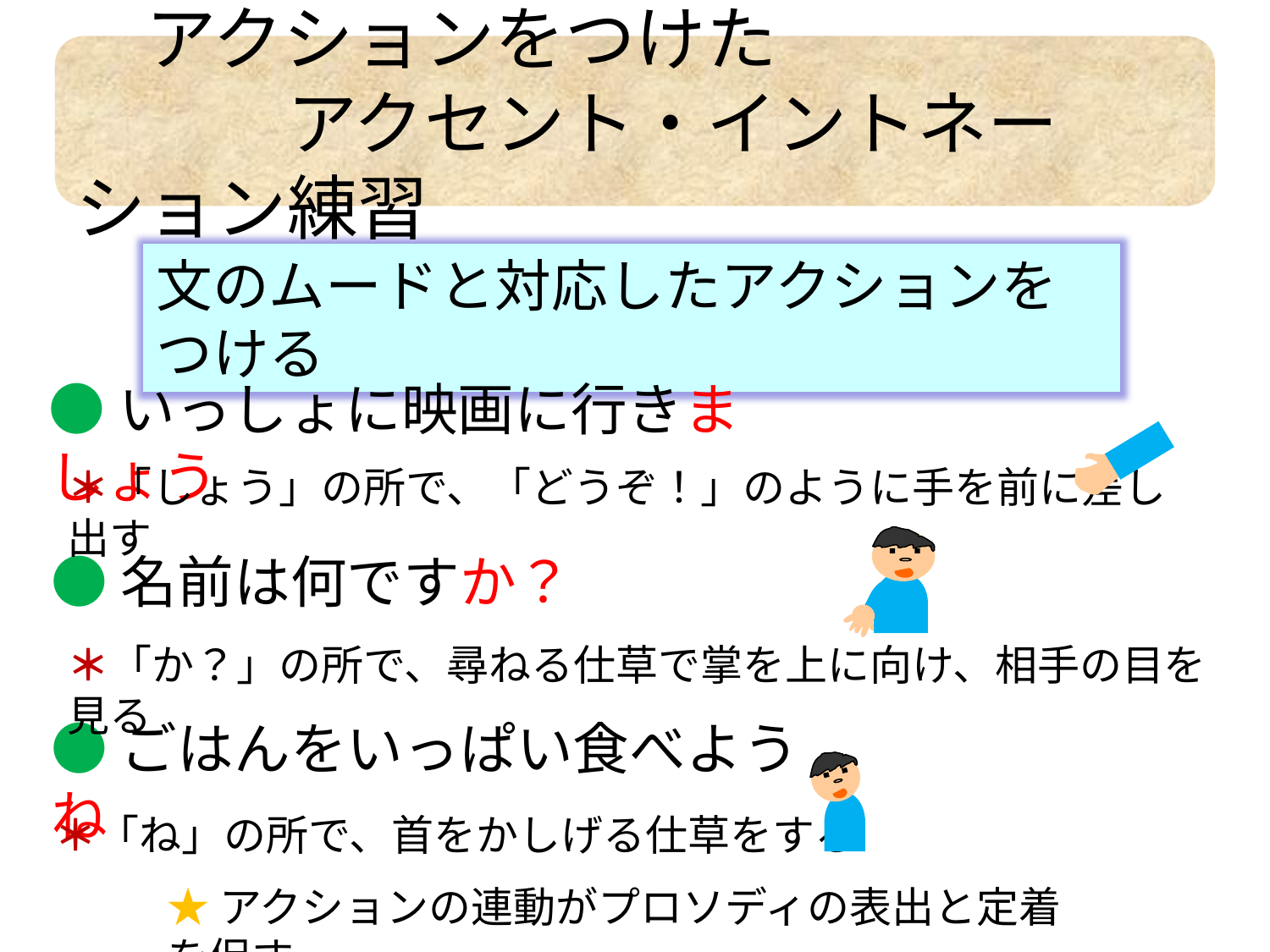

アクションをつけた
　　　アクセント・イントネーション練習
文のムードと対応したアクションをつける
●いっしょに映画に行きましょう

＊「しょう」の所で、「どうぞ！」のように手を前に差し出す

●名前は何ですか？
＊「か？」の所で、尋ねる仕草で掌を上に向け、相手の目を見る
●ごはんをいっぱい食べようね

＊「ね」の所で、首をかしげる仕草をする
★アクションの連動がプロソディの表出と定着を促す